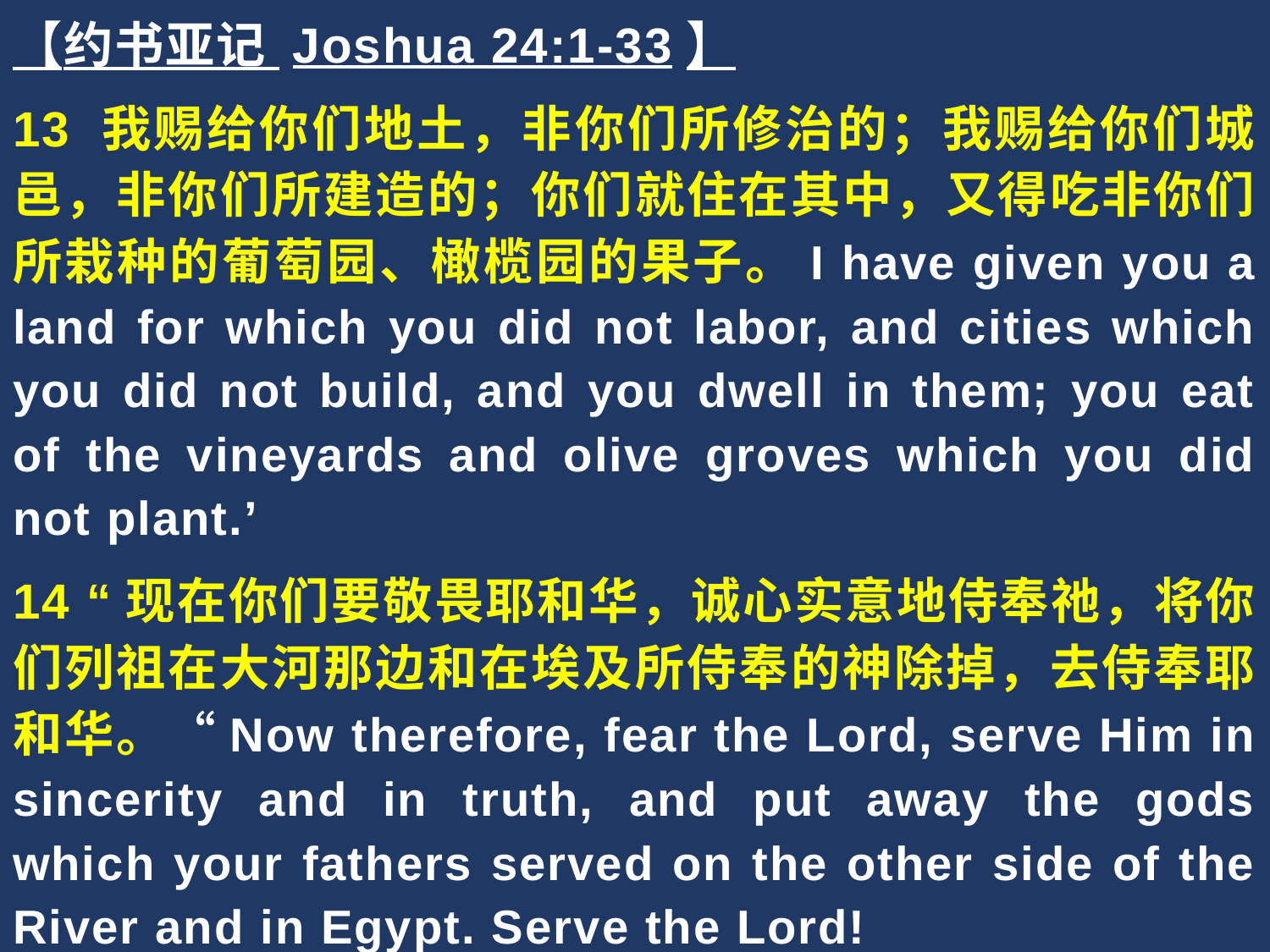

【约书亚记 Joshua 24:1-33】
13 我赐给你们地土，非你们所修治的；我赐给你们城邑，非你们所建造的；你们就住在其中，又得吃非你们所栽种的葡萄园、橄榄园的果子。I have given you a land for which you did not labor, and cities which you did not build, and you dwell in them; you eat of the vineyards and olive groves which you did not plant.’
14 “现在你们要敬畏耶和华，诚心实意地侍奉祂，将你们列祖在大河那边和在埃及所侍奉的神除掉，去侍奉耶和华。“Now therefore, fear the Lord, serve Him in sincerity and in truth, and put away the gods which your fathers served on the other side of the River and in Egypt. Serve the Lord!